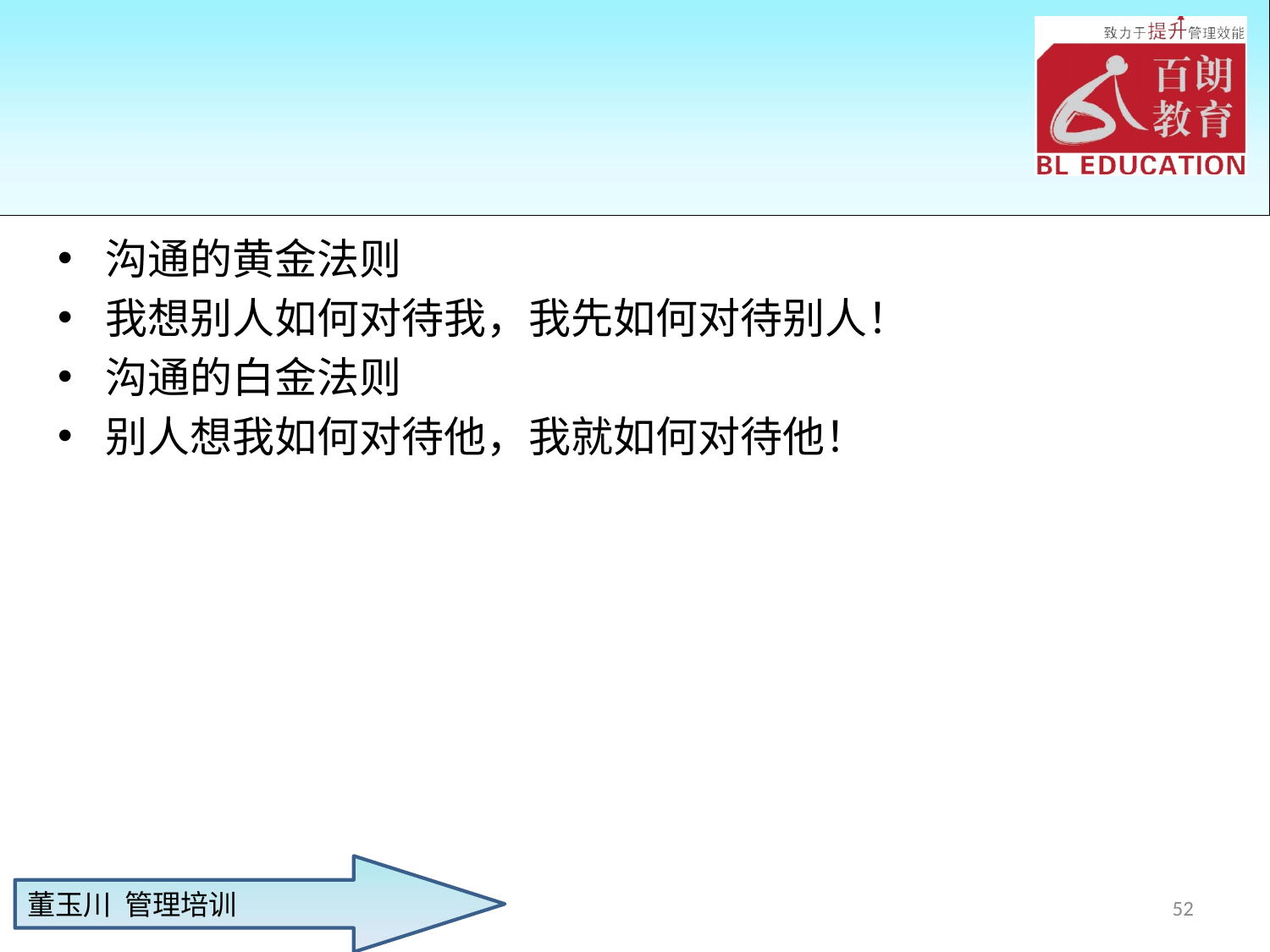

#
沟通的黄金法则
我想别人如何对待我，我先如何对待别人！
沟通的白金法则
别人想我如何对待他，我就如何对待他！

52